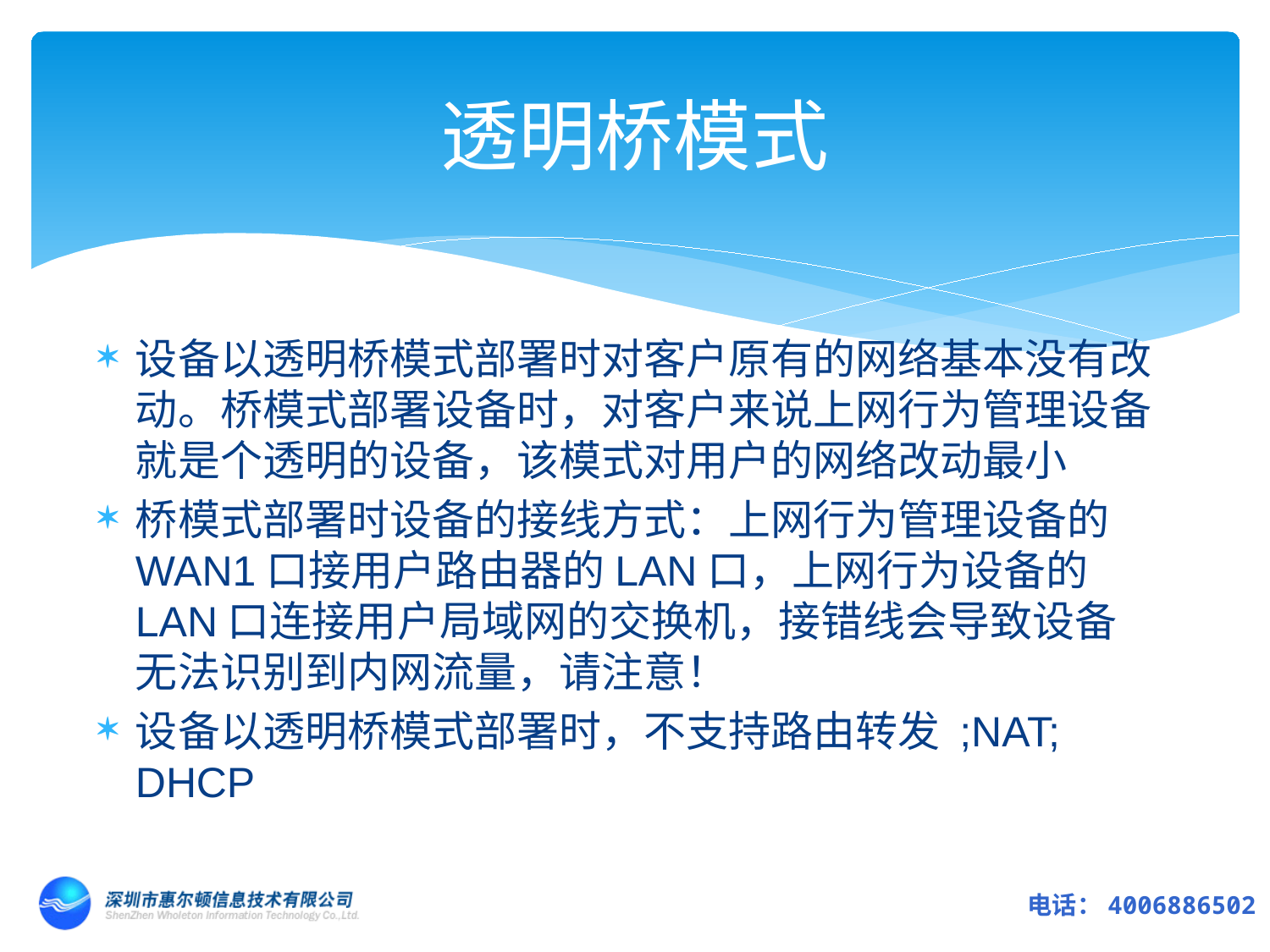

# 透明桥模式
设备以透明桥模式部署时对客户原有的网络基本没有改动。桥模式部署设备时，对客户来说上网行为管理设备就是个透明的设备，该模式对用户的网络改动最小
桥模式部署时设备的接线方式：上网行为管理设备的WAN1口接用户路由器的LAN口，上网行为设备的LAN口连接用户局域网的交换机，接错线会导致设备无法识别到内网流量，请注意！
设备以透明桥模式部署时，不支持路由转发 ;NAT; DHCP